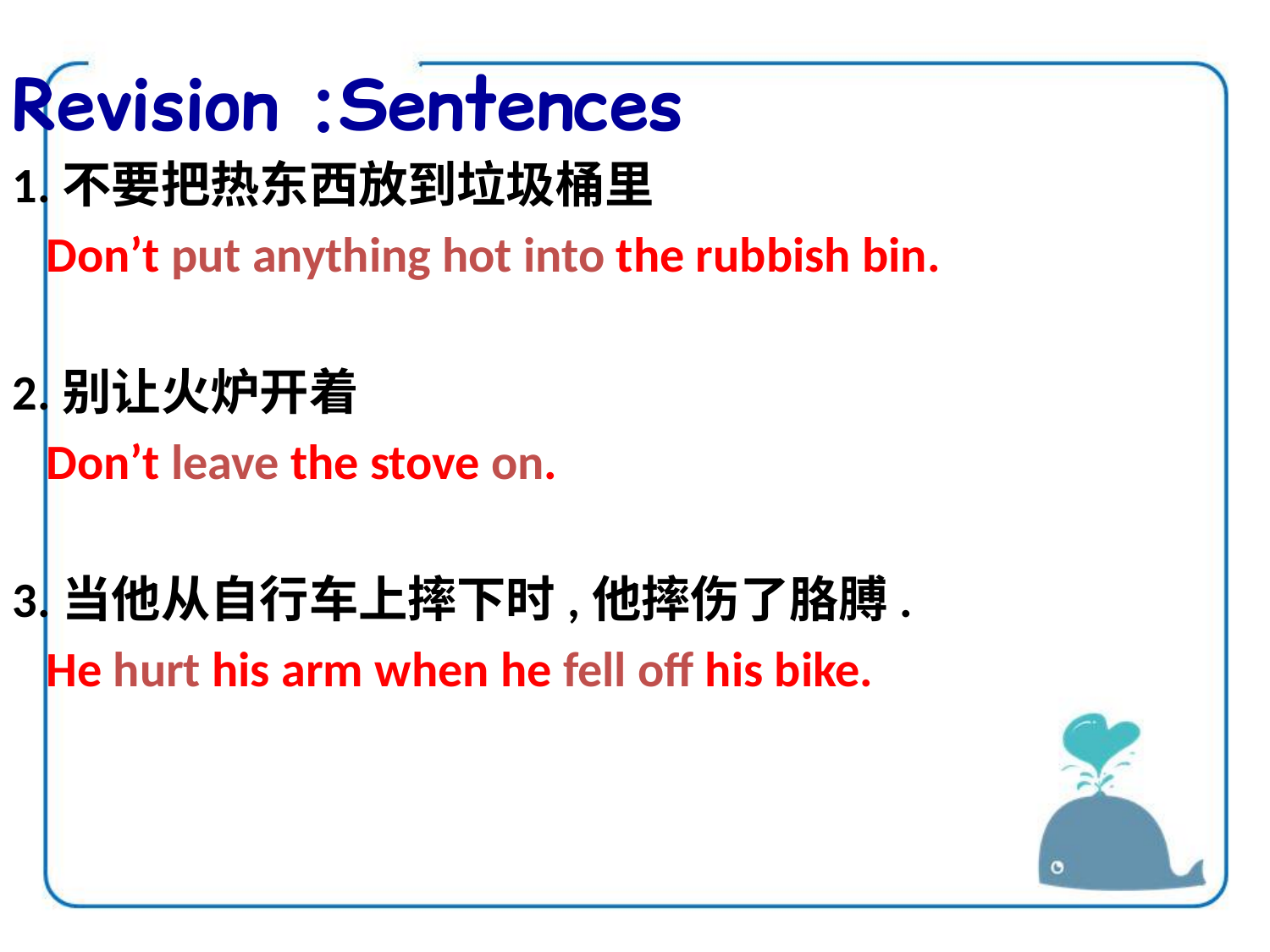

Revision :Sentences
1.不要把热东西放到垃圾桶里
   Don’t put anything hot into the rubbish bin.

2.别让火炉开着
   Don’t leave the stove on.

3.当他从自行车上摔下时,他摔伤了胳膊.
   He hurt his arm when he fell off his bike.